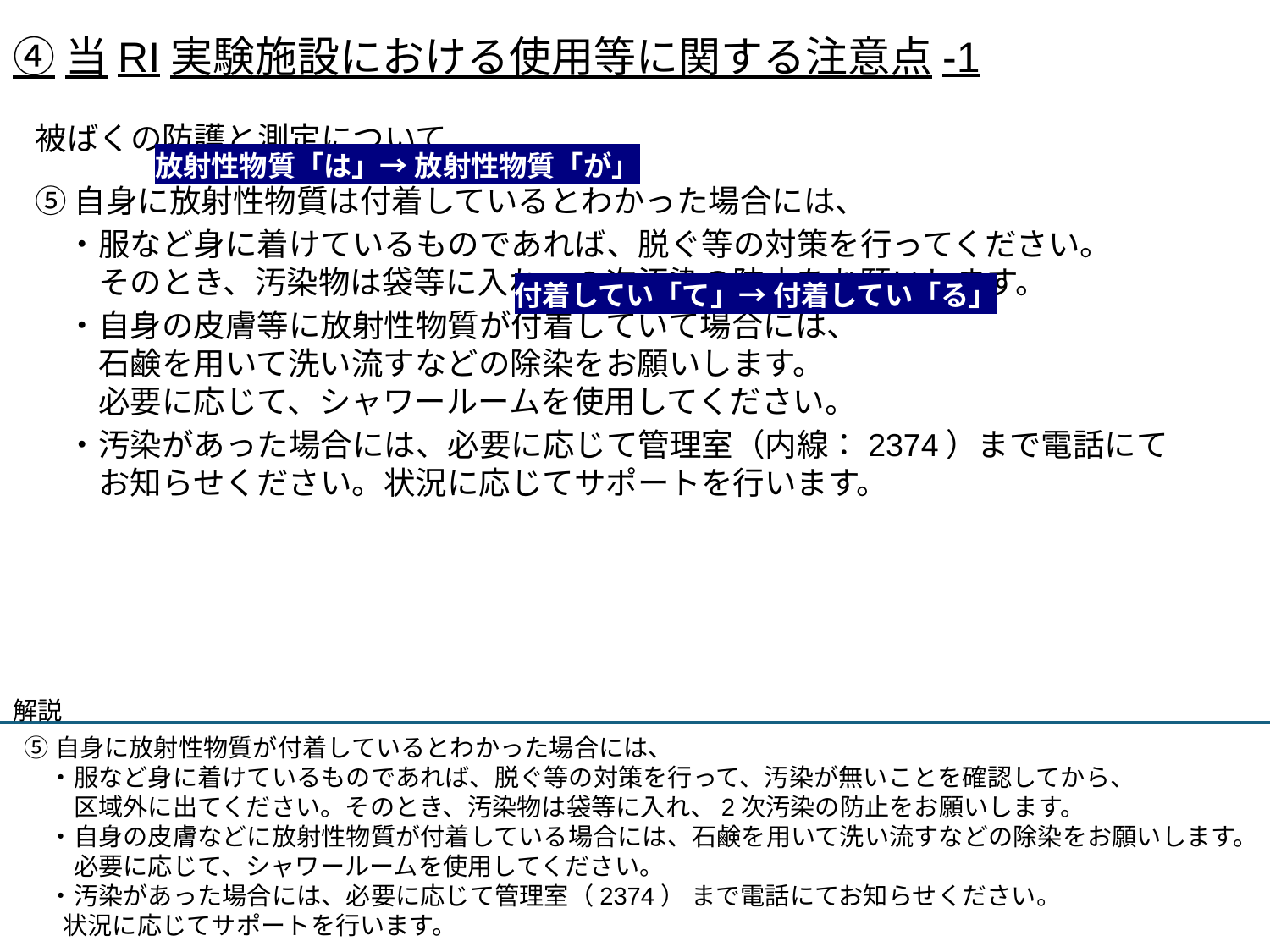

④当RI実験施設における使用等に関する注意点-1
被ばくの防護と測定について
放射性物質「は」→ 放射性物質「が」
⑤自身に放射性物質は付着しているとわかった場合には、
　・服など身に着けているものであれば、脱ぐ等の対策を行ってください。
　　そのとき、汚染物は袋等に入れ、2次汚染の防止をお願いします。
　・自身の皮膚等に放射性物質が付着していて場合には、
　　石鹸を用いて洗い流すなどの除染をお願いします。
　　必要に応じて、シャワールームを使用してください。
　・汚染があった場合には、必要に応じて管理室（内線：2374）まで電話にて
　　お知らせください。状況に応じてサポートを行います。
付着してい「て」→ 付着してい「る」
解説
⑤自身に放射性物質が付着しているとわかった場合には、
　・服など身に着けているものであれば、脱ぐ等の対策を行って、汚染が無いことを確認してから、
　　区域外に出てください。そのとき、汚染物は袋等に入れ、2次汚染の防止をお願いします。
　・自身の皮膚などに放射性物質が付着している場合には、石鹸を用いて洗い流すなどの除染をお願いします。
　　必要に応じて、シャワールームを使用してください。
　・汚染があった場合には、必要に応じて管理室（2374） まで電話にてお知らせください。
      状況に応じてサポートを行います。